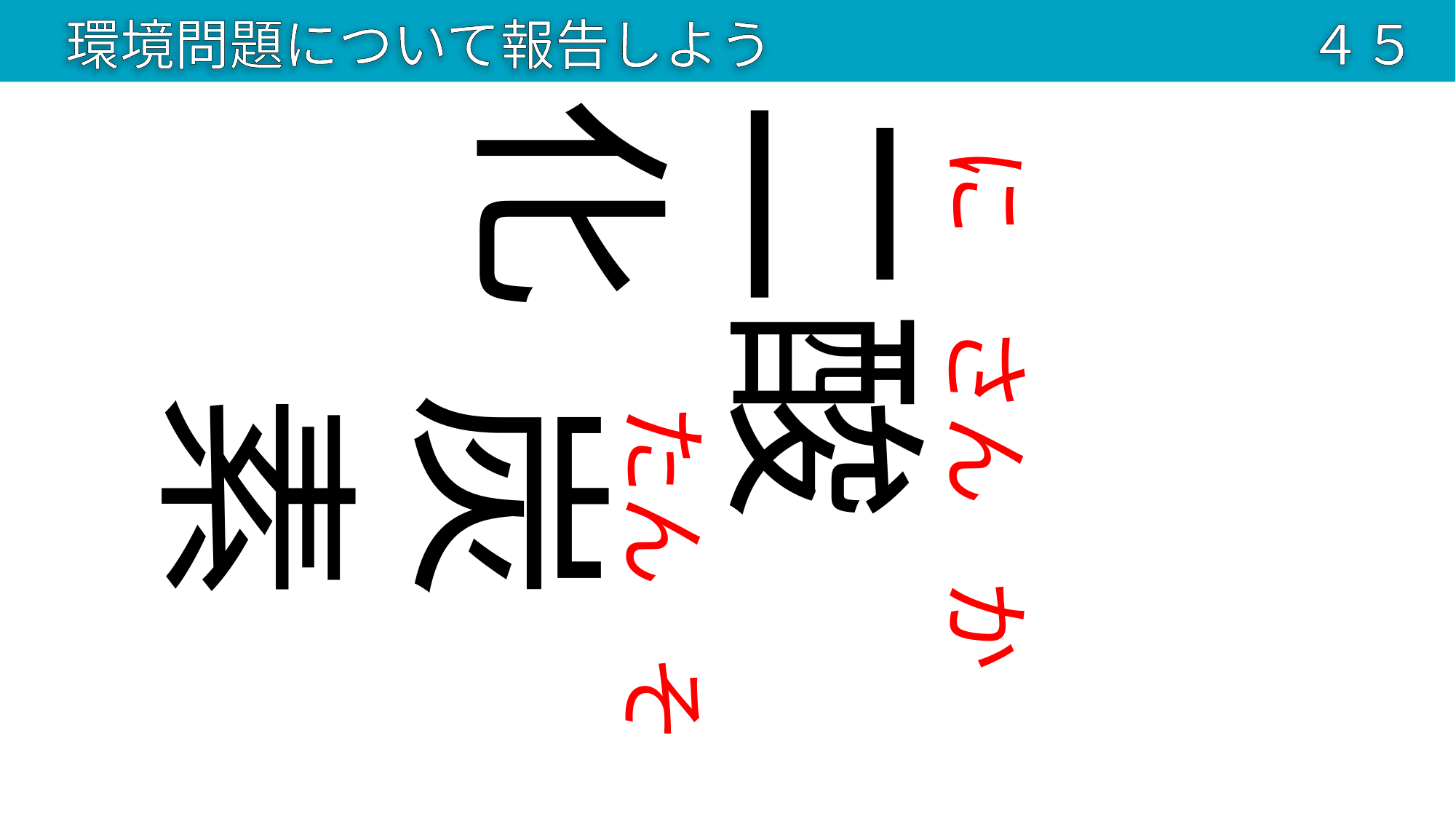

環境問題について報告しよう
４５
二酸化
に
さん
炭素
たん
か
そ